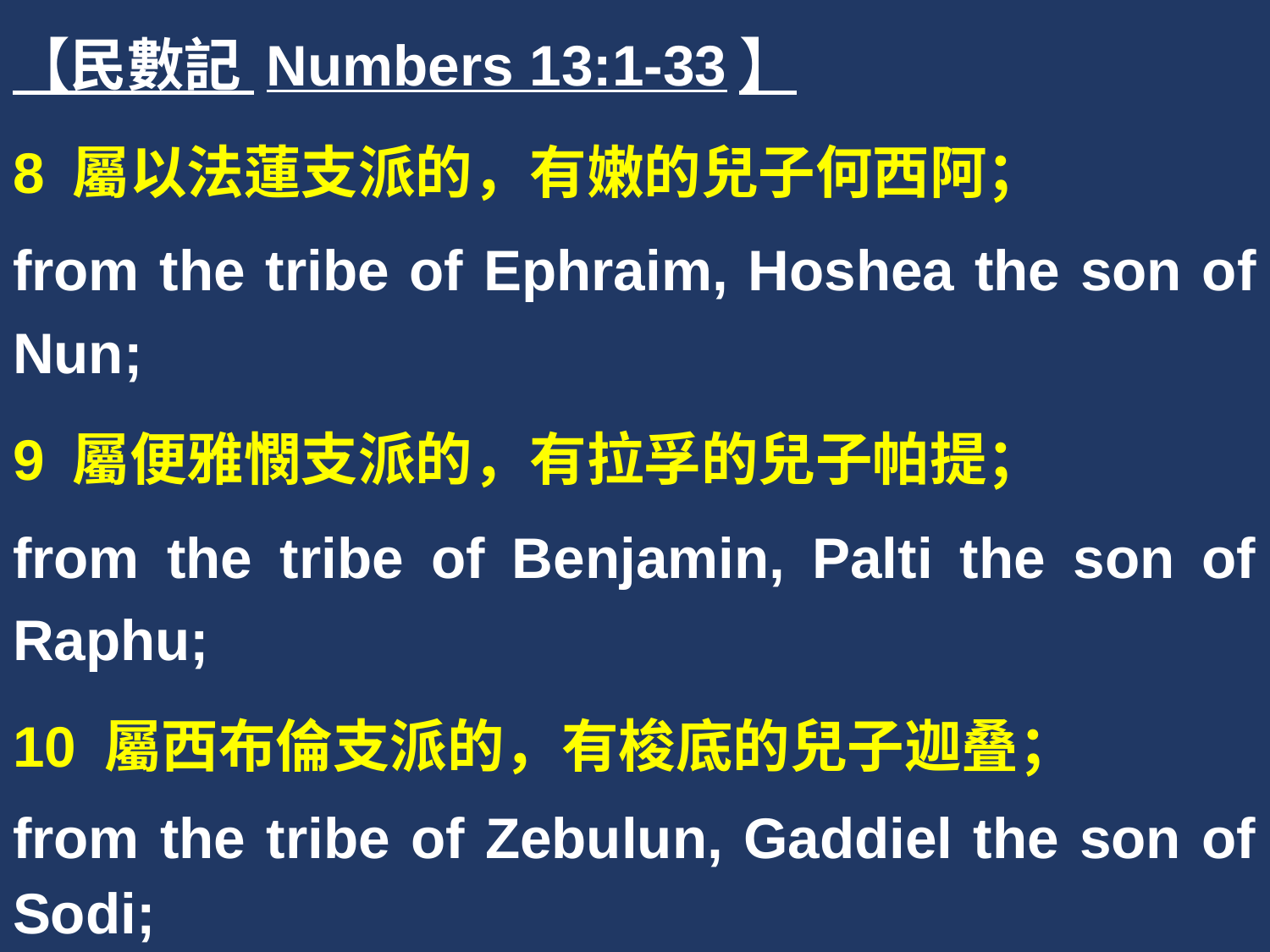

【民數記 Numbers 13:1-33】
8 屬以法蓮支派的，有嫩的兒子何西阿；
from the tribe of Ephraim, Hoshea the son of Nun;
9 屬便雅憫支派的，有拉孚的兒子帕提；
from the tribe of Benjamin, Palti the son of Raphu;
10 屬西布倫支派的，有梭底的兒子迦叠；
from the tribe of Zebulun, Gaddiel the son of Sodi;